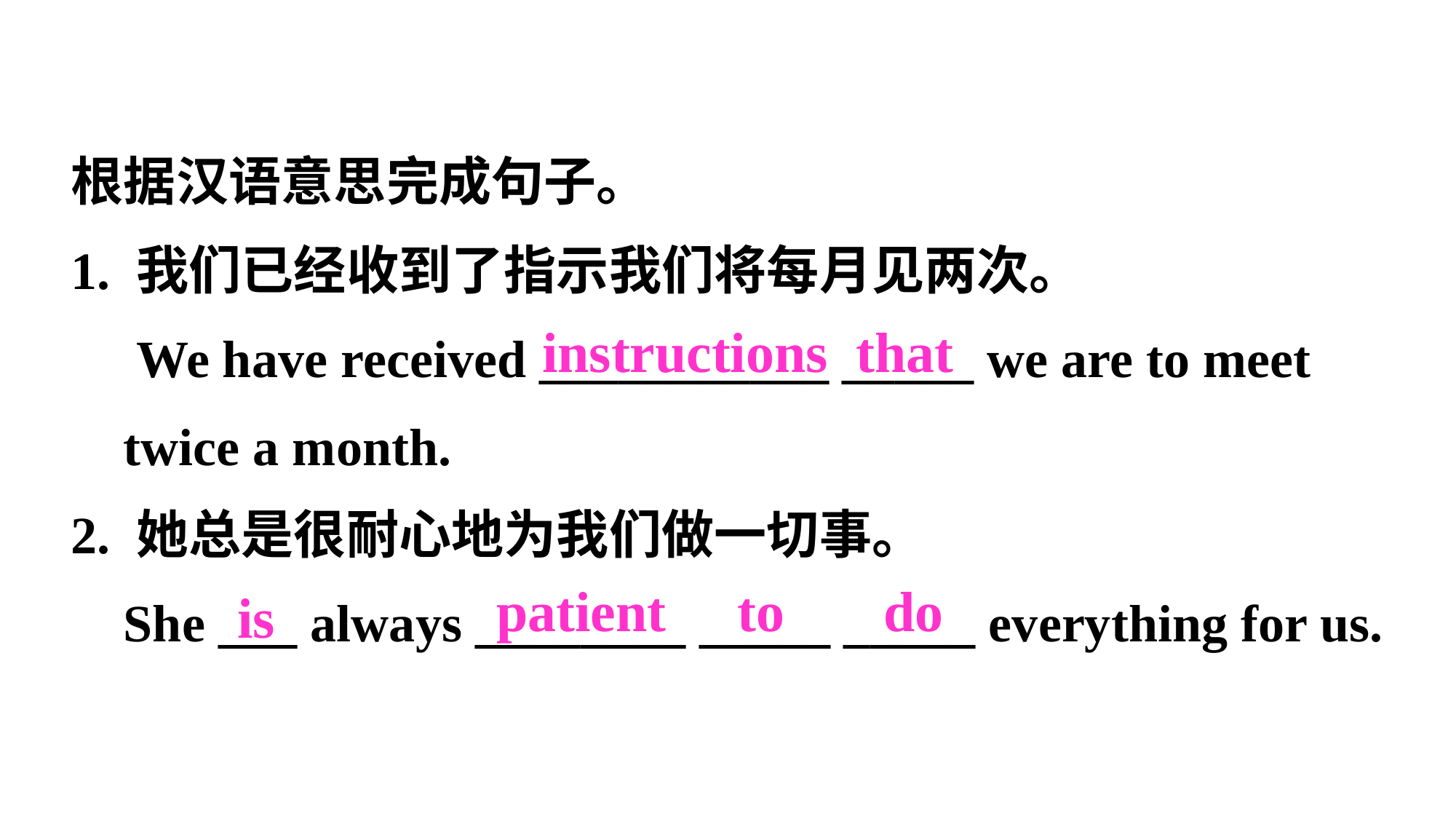

根据汉语意思完成句子。
1. 我们已经收到了指示我们将每月见两次。
     We have received ___________ _____ we are to meet
    twice a month.
2. 她总是很耐心地为我们做一切事。
    She ___ always ________ _____ _____ everything for us.
instructions  that
patient     to       do
is